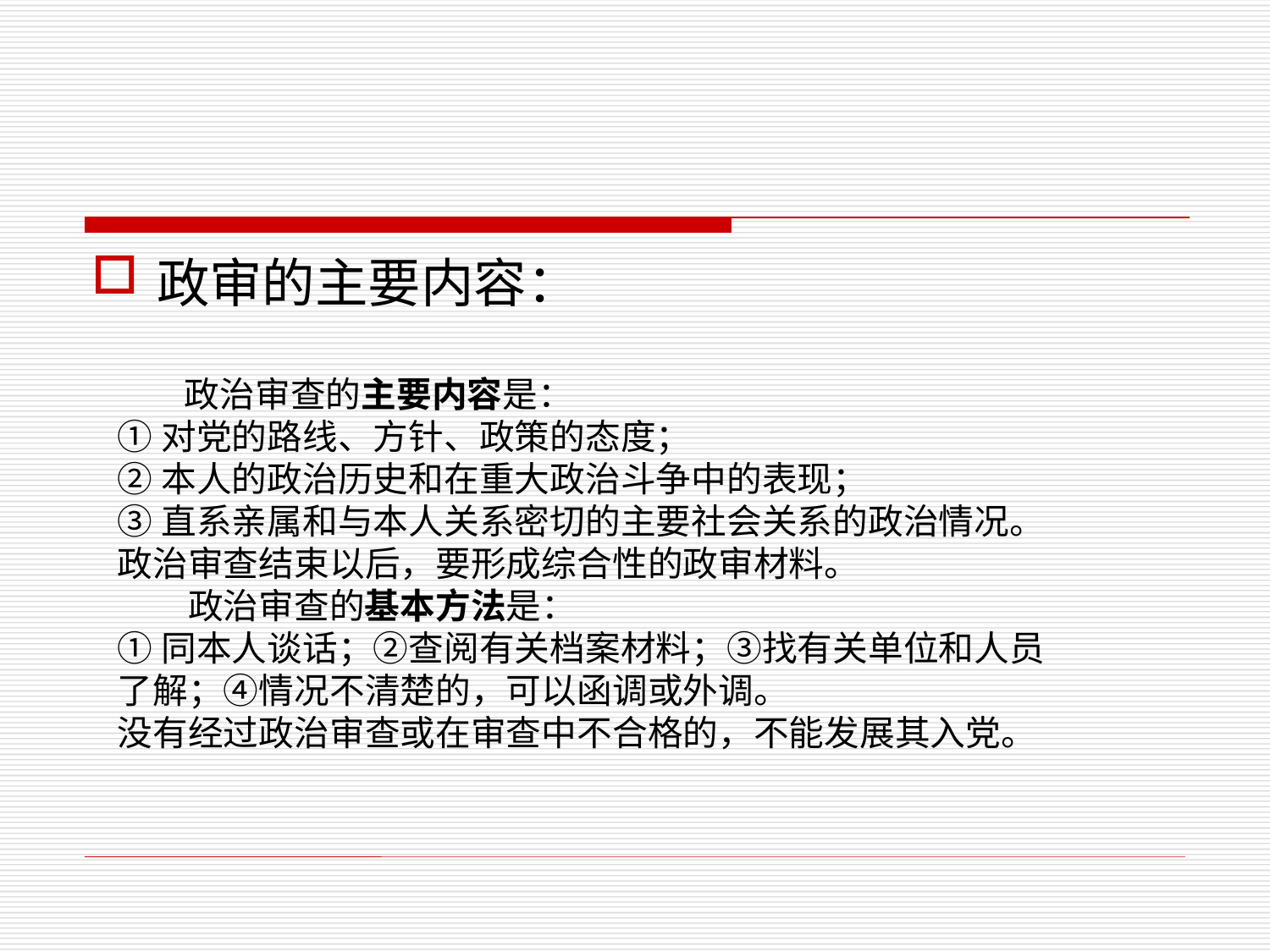

政审的主要内容：
　　政治审查的主要内容是：
①对党的路线、方针、政策的态度；
②本人的政治历史和在重大政治斗争中的表现；
③直系亲属和与本人关系密切的主要社会关系的政治情况。政治审查结束以后，要形成综合性的政审材料。
　　政治审查的基本方法是：
①同本人谈话；②查阅有关档案材料；③找有关单位和人员了解；④情况不清楚的，可以函调或外调。
没有经过政治审查或在审查中不合格的，不能发展其入党。